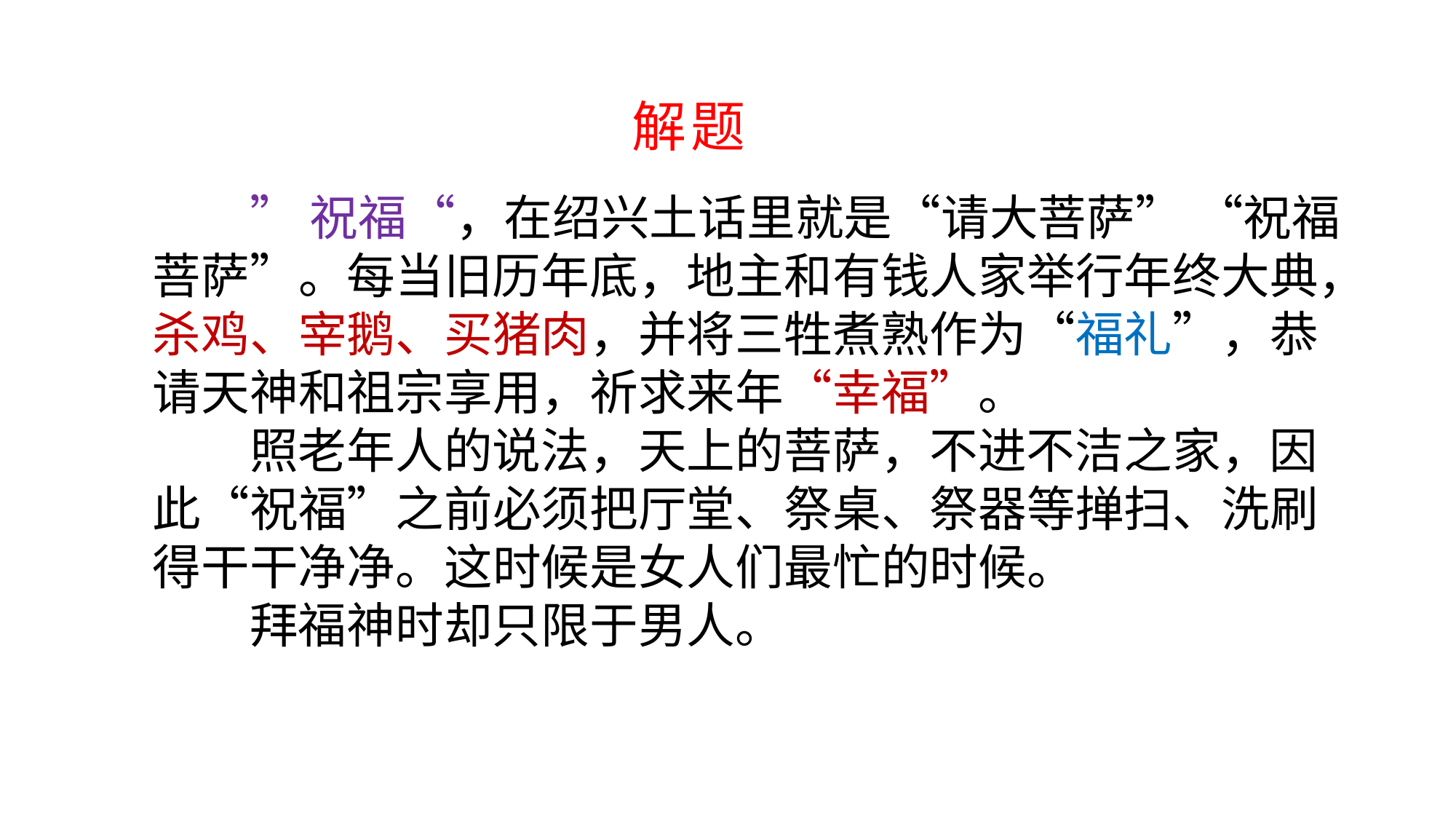

解题
”祝福“，在绍兴土话里就是“请大菩萨” “祝福菩萨”。每当旧历年底，地主和有钱人家举行年终大典，杀鸡、宰鹅、买猪肉，并将三牲煮熟作为“福礼”，恭请天神和祖宗享用，祈求来年“幸福”。
照老年人的说法，天上的菩萨，不进不洁之家，因此“祝福”之前必须把厅堂、祭桌、祭器等掸扫、洗刷得干干净净。这时候是女人们最忙的时候。
拜福神时却只限于男人。